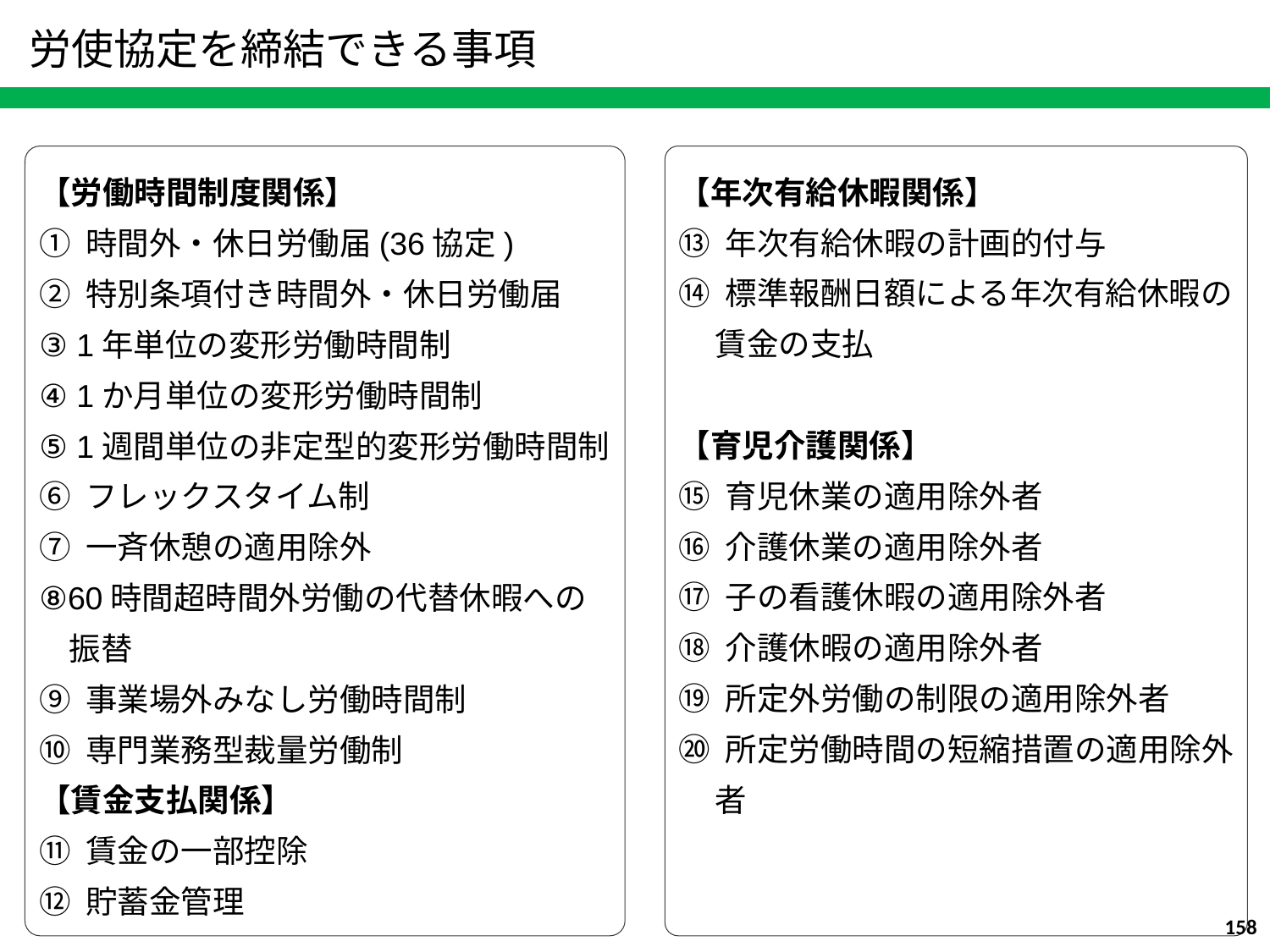

労使協定を締結できる事項

【年次有給休暇関係】
⑬ 年次有給休暇の計画的付与
⑭ 標準報酬日額による年次有給休暇の
    賃金の支払

【育児介護関係】
⑮ 育児休業の適用除外者
⑯ 介護休業の適用除外者
⑰ 子の看護休暇の適用除外者
⑱ 介護休暇の適用除外者
⑲ 所定外労働の制限の適用除外者
⑳ 所定労働時間の短縮措置の適用除外
    者
【労働時間制度関係】
➀ 時間外・休日労働届(36協定)
② 特別条項付き時間外・休日労働届
③ 1年単位の変形労働時間制
④ 1か月単位の変形労働時間制
⑤ 1週間単位の非定型的変形労働時間制
⑥ フレックスタイム制
⑦ 一斉休憩の適用除外
⑧60時間超時間外労働の代替休暇への振替
⑨ 事業場外みなし労働時間制
⑩ 専門業務型裁量労働制
【賃金支払関係】
⑪ 賃金の一部控除
⑫ 貯蓄金管理
158